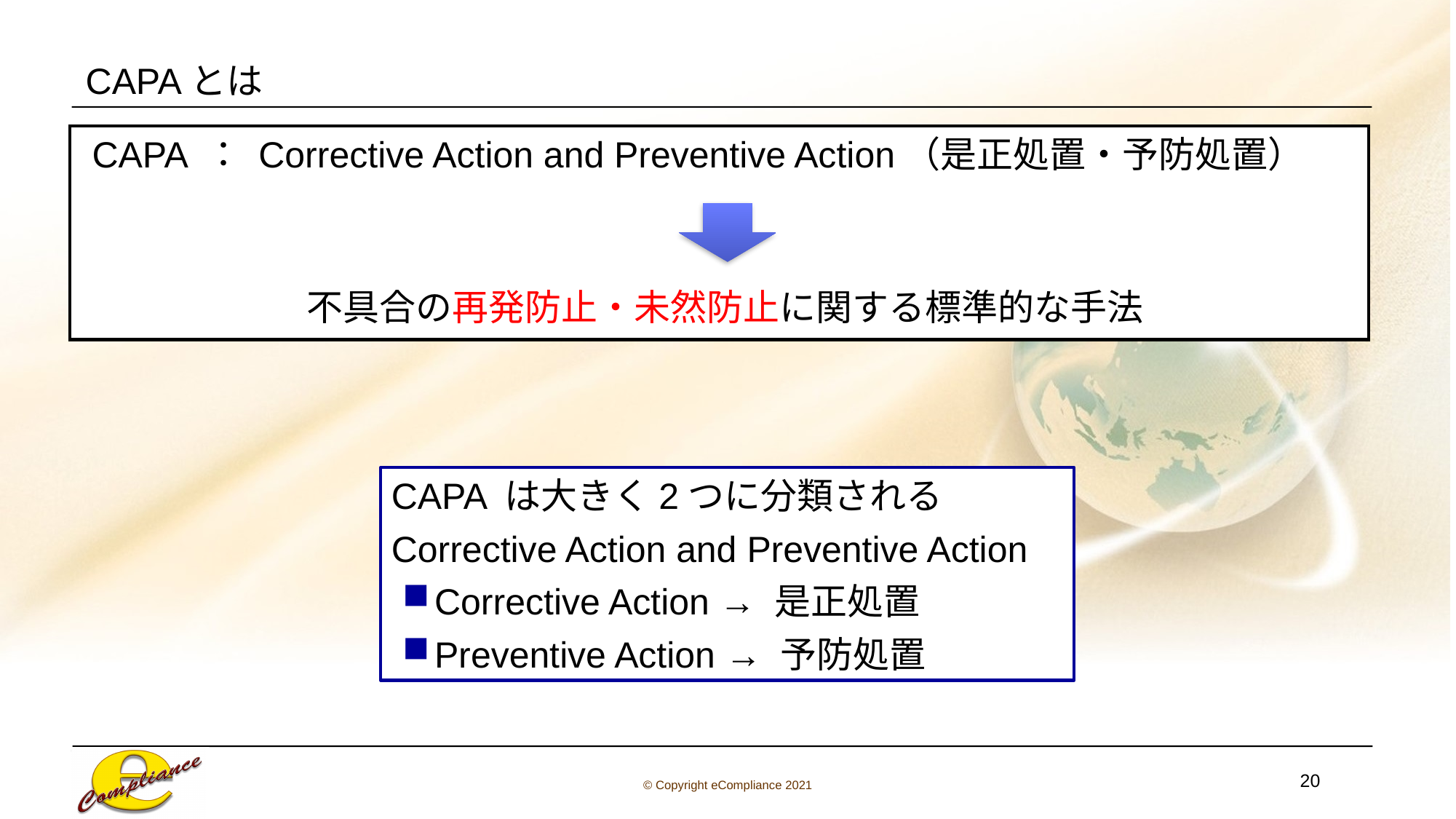

# CAPAとは
CAPA ： Corrective Action and Preventive Action（是正処置・予防処置）

不具合の再発防止・未然防止に関する標準的な手法

CAPA は大きく2つに分類される
Corrective Action and Preventive Action
Corrective Action → 是正処置
Preventive Action → 予防処置